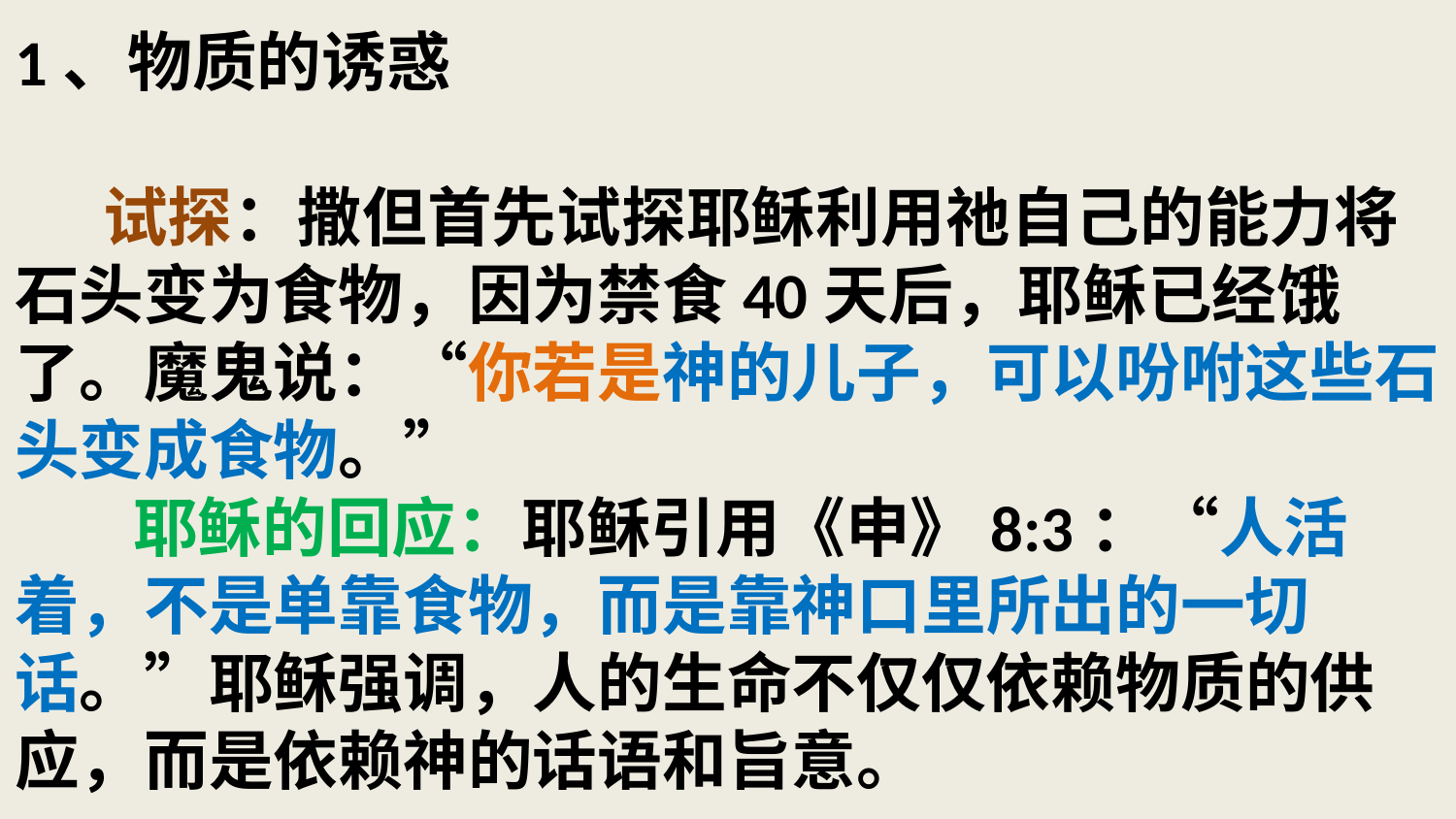

# 1、物质的诱惑 试探：撒但首先试探耶稣利用祂自己的能力将石头变为食物，因为禁食40天后，耶稣已经饿了。魔鬼说：“你若是神的儿子，可以吩咐这些石头变成食物。” 耶稣的回应：耶稣引用《申》8:3：“人活着，不是单靠食物，而是靠神口里所出的一切话。”耶稣强调，人的生命不仅仅依赖物质的供应，而是依赖神的话语和旨意。